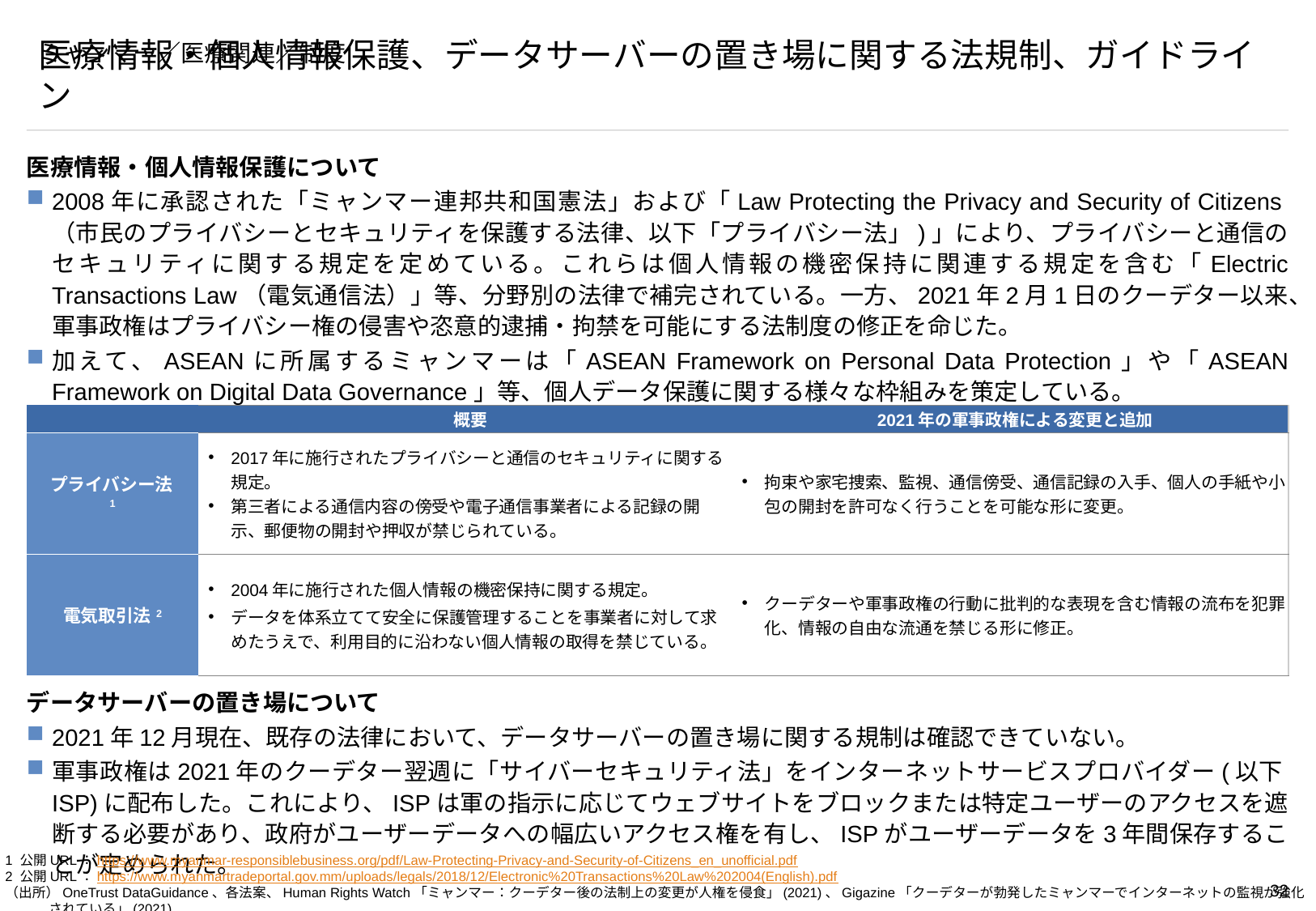

# ミャンマー／医療関連／制度
医療情報・個人情報保護、データサーバーの置き場に関する法規制、ガイドライン
医療情報・個人情報保護について
2008年に承認された「ミャンマー連邦共和国憲法」および「Law Protecting the Privacy and Security of Citizens（市民のプライバシーとセキュリティを保護する法律、以下「プライバシー法」)」により、プライバシーと通信のセキュリティに関する規定を定めている。これらは個人情報の機密保持に関連する規定を含む「Electric Transactions Law（電気通信法）」等、分野別の法律で補完されている。一方、2021年2月1日のクーデター以来、軍事政権はプライバシー権の侵害や恣意的逮捕・拘禁を可能にする法制度の修正を命じた。
加えて、ASEANに所属するミャンマーは「ASEAN Framework on Personal Data Protection」や「ASEAN Framework on Digital Data Governance」等、個人データ保護に関する様々な枠組みを策定している。

データサーバーの置き場について
2021年12月現在、既存の法律において、データサーバーの置き場に関する規制は確認できていない。
軍事政権は2021年のクーデター翌週に「サイバーセキュリティ法」をインターネットサービスプロバイダー(以下ISP)に配布した。これにより、ISPは軍の指示に応じてウェブサイトをブロックまたは特定ユーザーのアクセスを遮断する必要があり、政府がユーザーデータへの幅広いアクセス権を有し、ISPがユーザーデータを3年間保存することが定められた。
|  | 概要 | 2021年の軍事政権による変更と追加 |
| --- | --- | --- |
| プライバシー法1 | 2017年に施行されたプライバシーと通信のセキュリティに関する規定。 第三者による通信内容の傍受や電子通信事業者による記録の開示、郵便物の開封や押収が禁じられている。 | 拘束や家宅捜索、監視、通信傍受、通信記録の入手、個人の手紙や小包の開封を許可なく行うことを可能な形に変更。 |
| 電気取引法2 | 2004年に施行された個人情報の機密保持に関する規定。 データを体系立てて安全に保護管理することを事業者に対して求めたうえで、利用目的に沿わない個人情報の取得を禁じている。 | クーデターや軍事政権の行動に批判的な表現を含む情報の流布を犯罪化、情報の自由な流通を禁じる形に修正。 |

1 公開URL：https://www.myanmar-responsiblebusiness.org/pdf/Law-Protecting-Privacy-and-Security-of-Citizens_en_unofficial.pdf
2 公開URL：https://www.myanmartradeportal.gov.mm/uploads/legals/2018/12/Electronic%20Transactions%20Law%202004(English).pdf
（出所）OneTrust DataGuidance、各法案、Human Rights Watch「ミャンマー：クーデター後の法制上の変更が人権を侵食」(2021)、Gigazine「クーデターが勃発したミャンマーでインターネットの監視が強化されている」(2021)